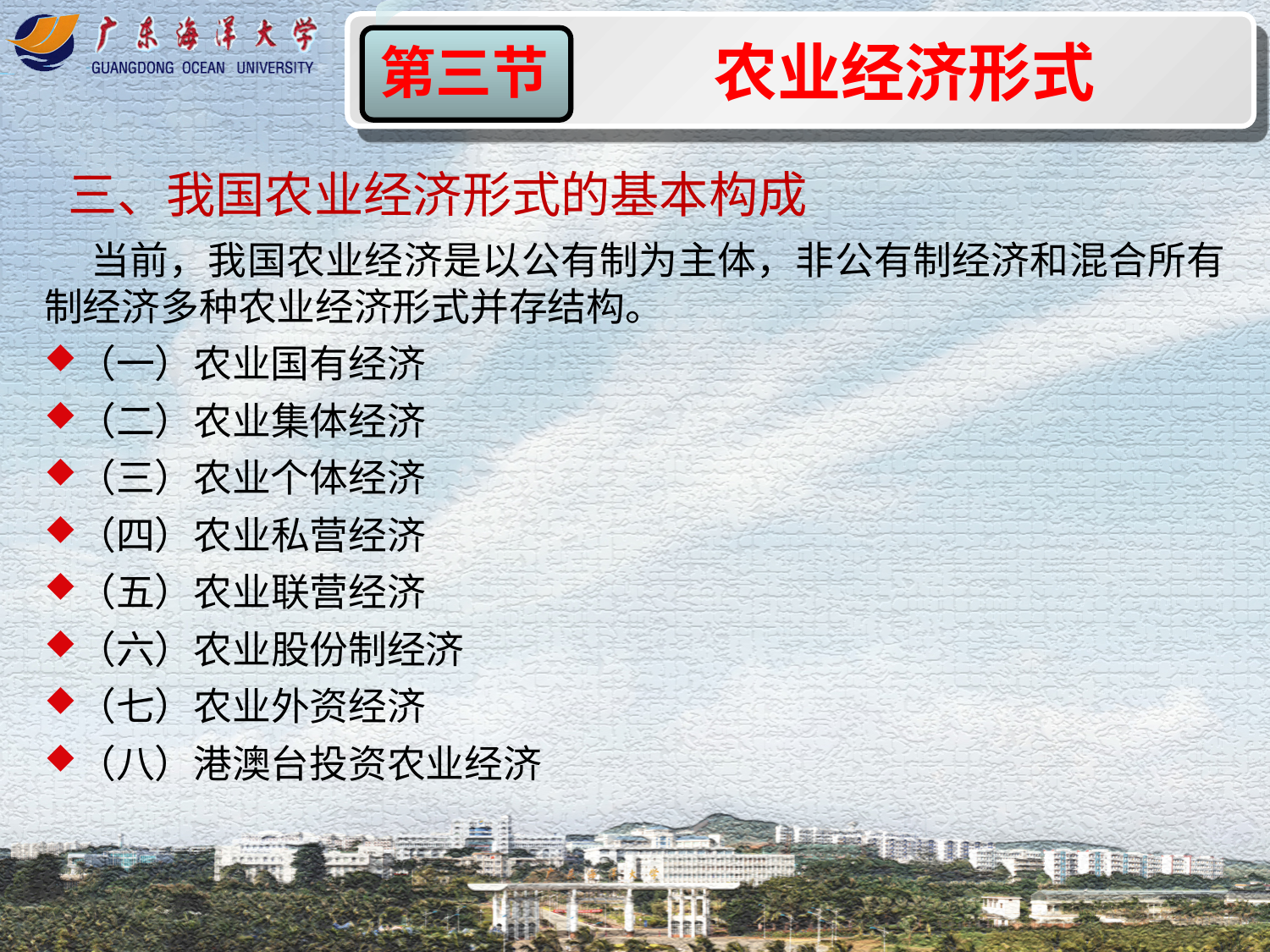

农业经济形式

第三节
三、我国农业经济形式的基本构成
    当前，我国农业经济是以公有制为主体，非公有制经济和混合所有制经济多种农业经济形式并存结构。
（一）农业国有经济
（二）农业集体经济
（三）农业个体经济
（四）农业私营经济
（五）农业联营经济
（六）农业股份制经济
（七）农业外资经济
（八）港澳台投资农业经济